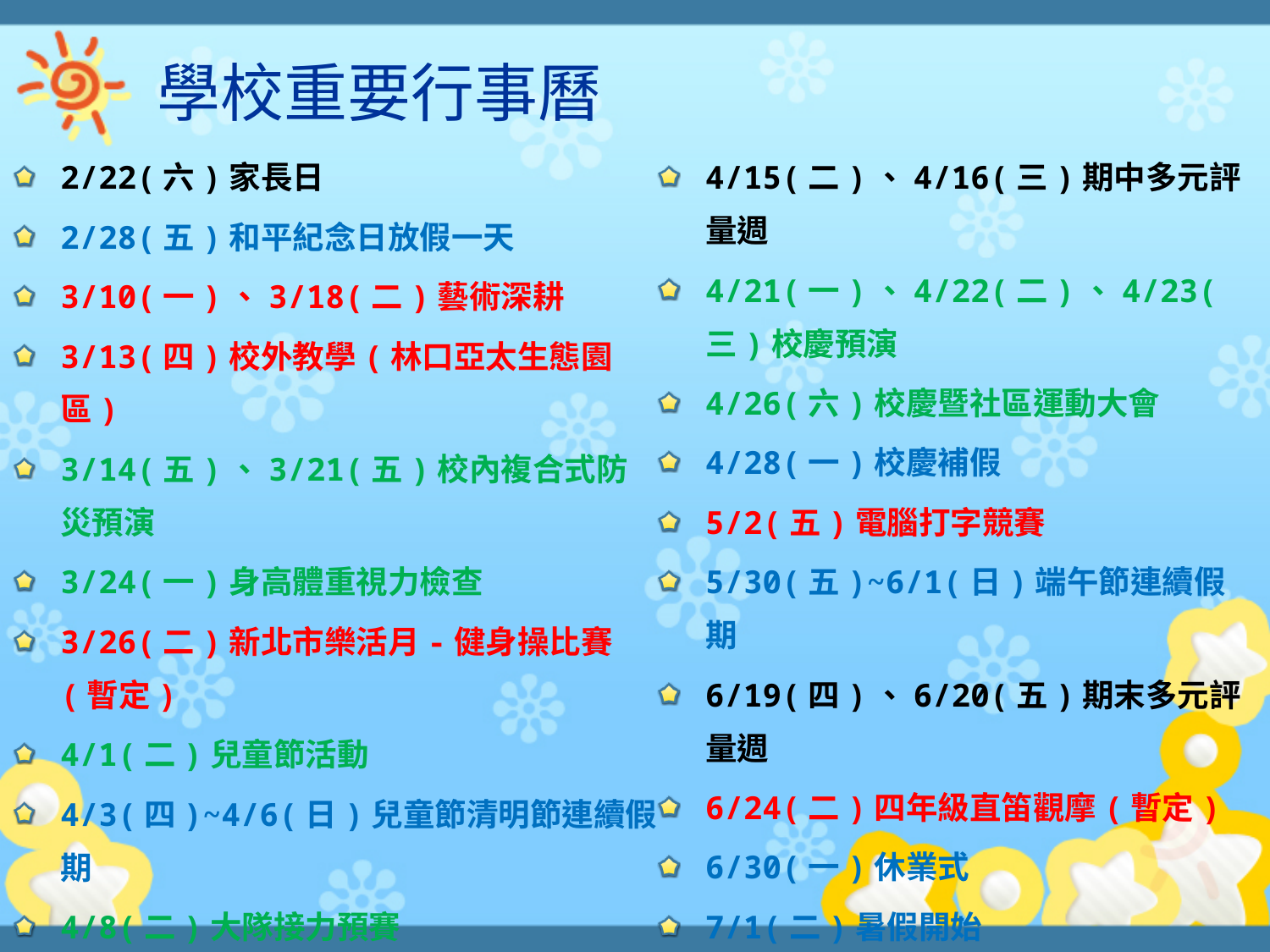

學校重要行事曆
2/22(六)家長日
2/28(五)和平紀念日放假一天
3/10(一)、3/18(二)藝術深耕
3/13(四)校外教學(林口亞太生態園區)
3/14(五)、3/21(五)校內複合式防災預演
3/24(一)身高體重視力檢查
3/26(二)新北市樂活月-健身操比賽(暫定)
4/1(二)兒童節活動
4/3(四)~4/6(日)兒童節清明節連續假期
4/8(二)大隊接力預賽
4/9(三)100M 個人賽預賽
4/15(二)、4/16(三)期中多元評量週
4/21(一)、4/22(二)、4/23(三)校慶預演
4/26(六)校慶暨社區運動大會
4/28(一)校慶補假
5/2(五)電腦打字競賽
5/30(五)~6/1(日)端午節連續假期
6/19(四)、6/20(五)期末多元評量週
6/24(二)四年級直笛觀摩(暫定)
6/30(一)休業式
7/1(二)暑假開始